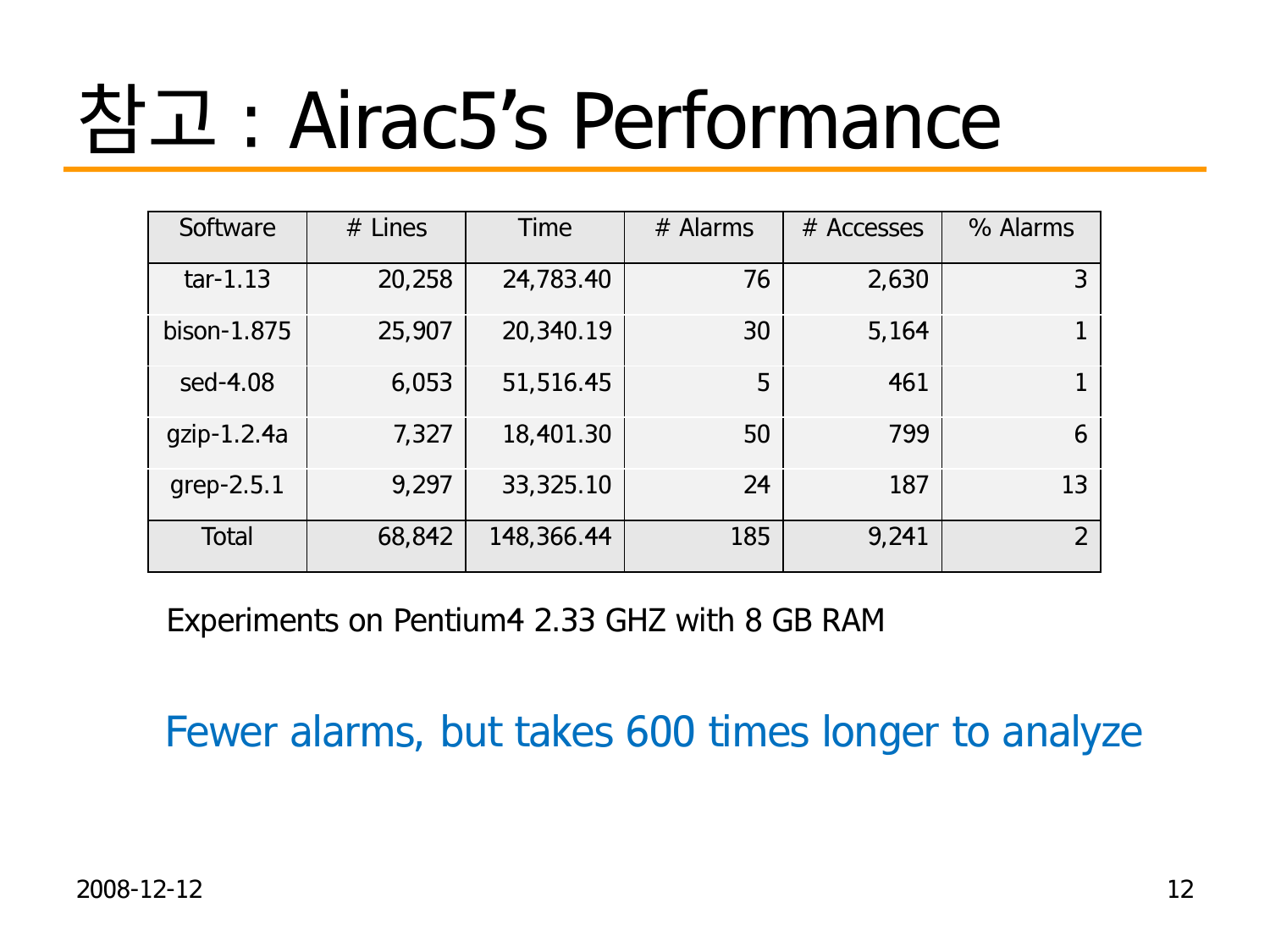

# 참고: Airac5’s Performance
| Software | # Lines | Time | # Alarms | # Accesses | % Alarms |
| --- | --- | --- | --- | --- | --- |
| tar-1.13 | 20,258 | 24,783.40 | 76 | 2,630 | 3 |
| bison-1.875 | 25,907 | 20,340.19 | 30 | 5,164 | 1 |
| sed-4.08 | 6,053 | 51,516.45 | 5 | 461 | 1 |
| gzip-1.2.4a | 7,327 | 18,401.30 | 50 | 799 | 6 |
| grep-2.5.1 | 9,297 | 33,325.10 | 24 | 187 | 13 |
| Total | 68,842 | 148,366.44 | 185 | 9,241 | 2 |
Experiments on Pentium4 2.33 GHZ with 8 GB RAM
Fewer alarms, but takes 600 times longer to analyze
2008-12-12
12